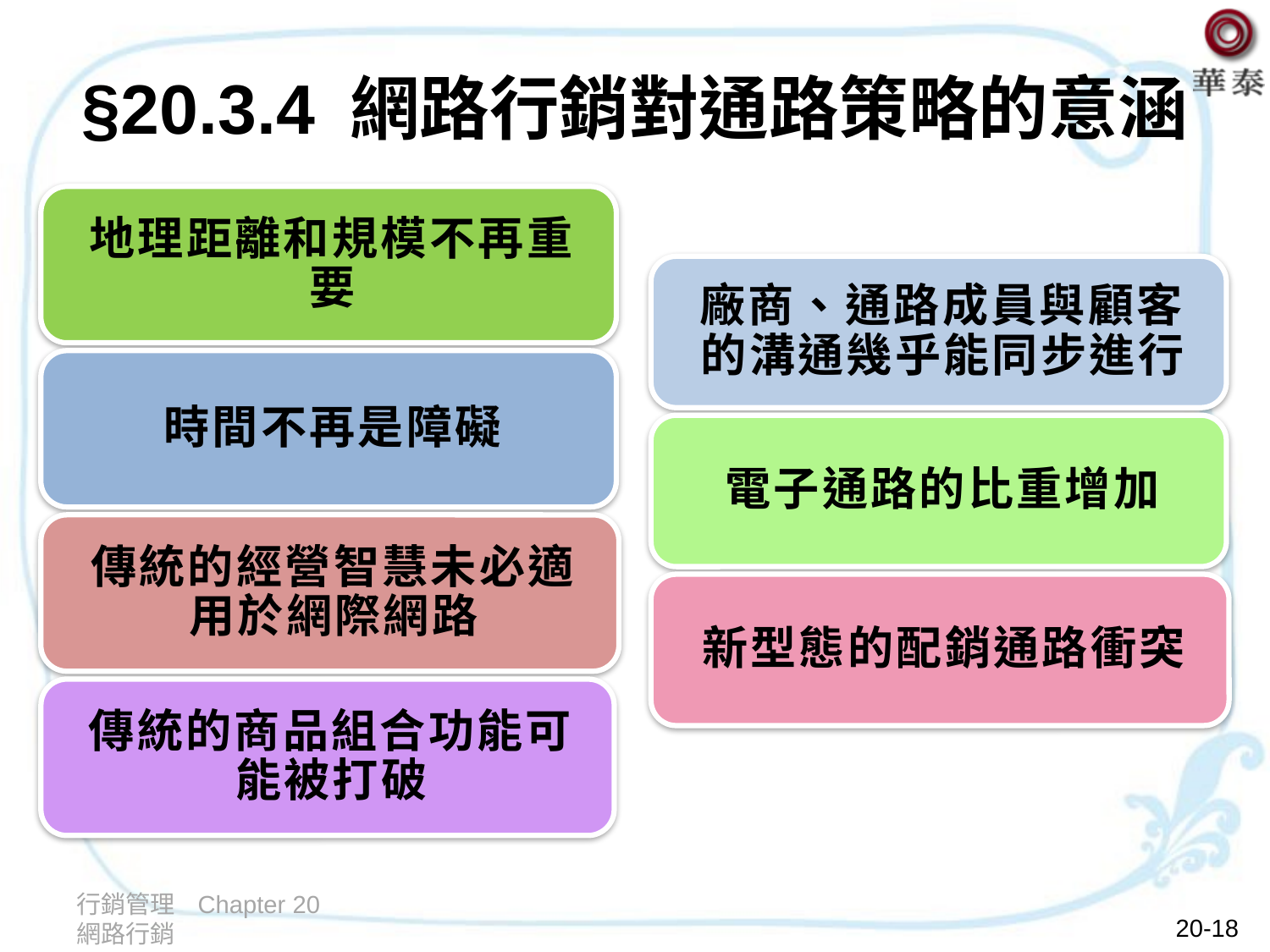

# §20.3.4 網路行銷對通路策略的意涵
地理距離和規模不再重要
時間不再是障礙
傳統的經營智慧未必適用於網際網路
傳統的商品組合功能可能被打破
廠商、通路成員與顧客的溝通幾乎能同步進行
電子通路的比重增加
新型態的配銷通路衝突
行銷管理   Chapter 20   網路行銷
20-18